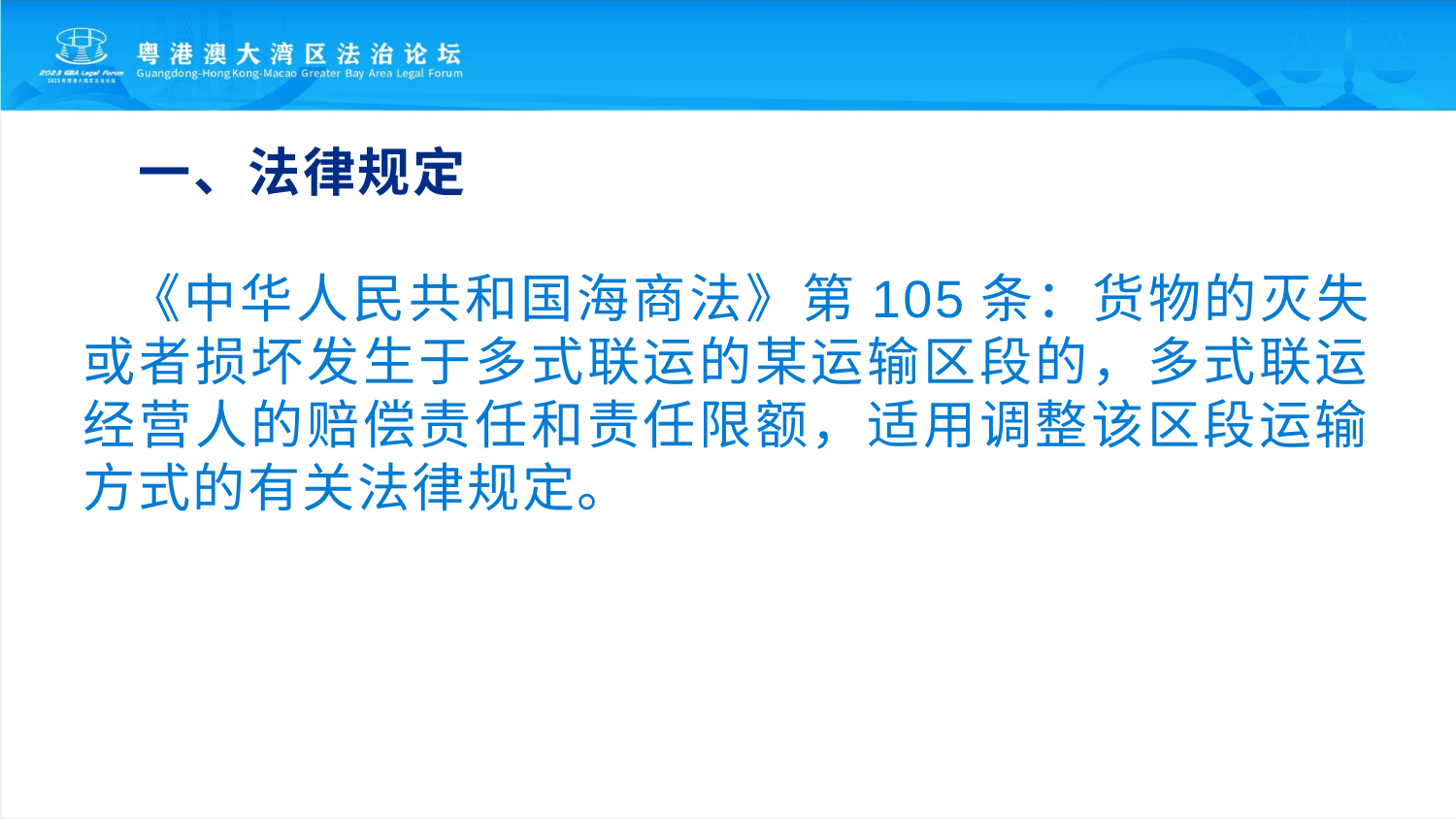

一、法律规定

  《中华人民共和国海商法》第105条：货物的灭失或者损坏发生于多式联运的某运输区段的，多式联运经营人的赔偿责任和责任限额，适用调整该区段运输方式的有关法律规定。